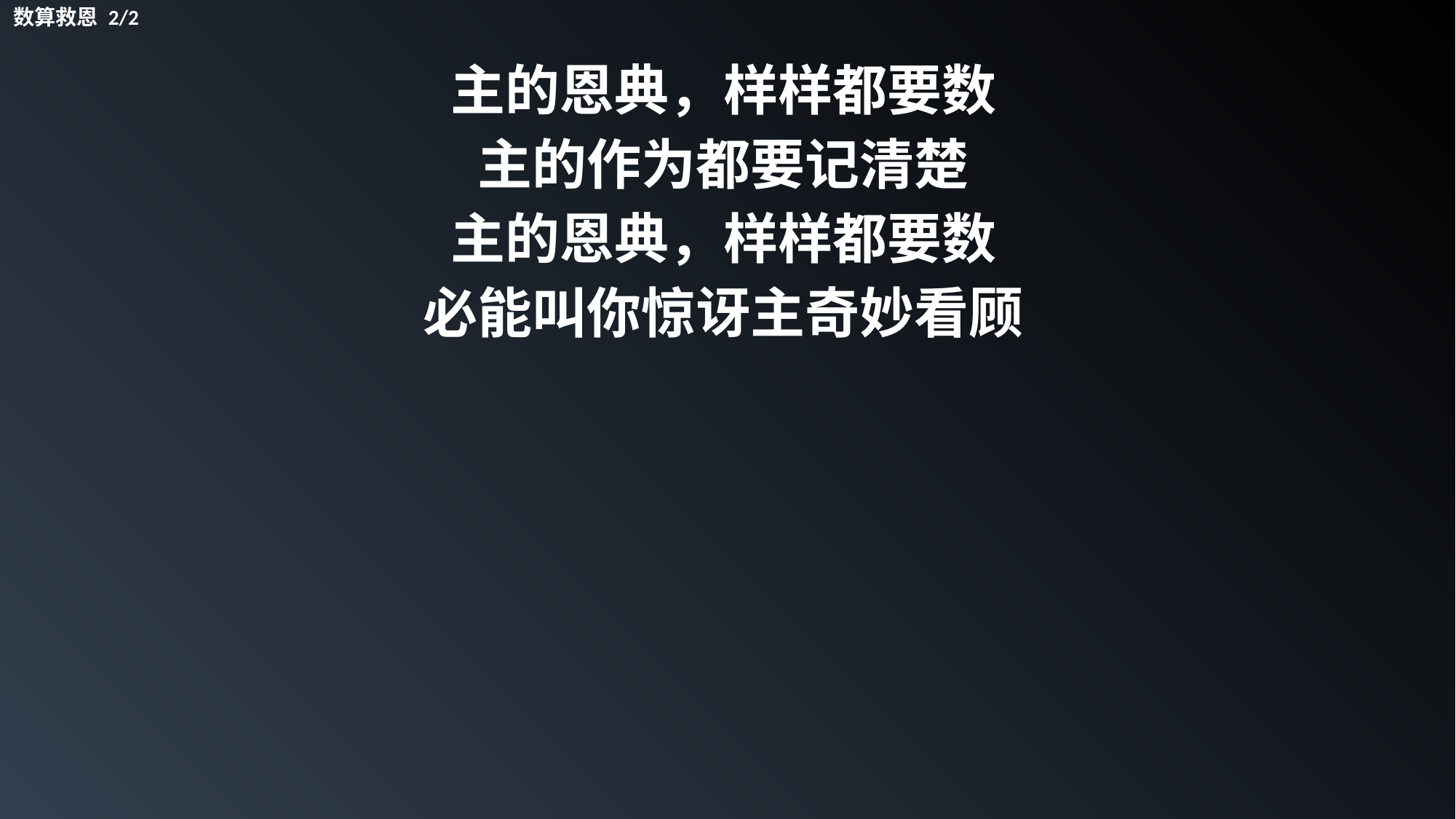

数算救恩 2/2
主的恩典，样样都要数
主的作为都要记清楚
主的恩典，样样都要数
必能叫你惊讶主奇妙看顾